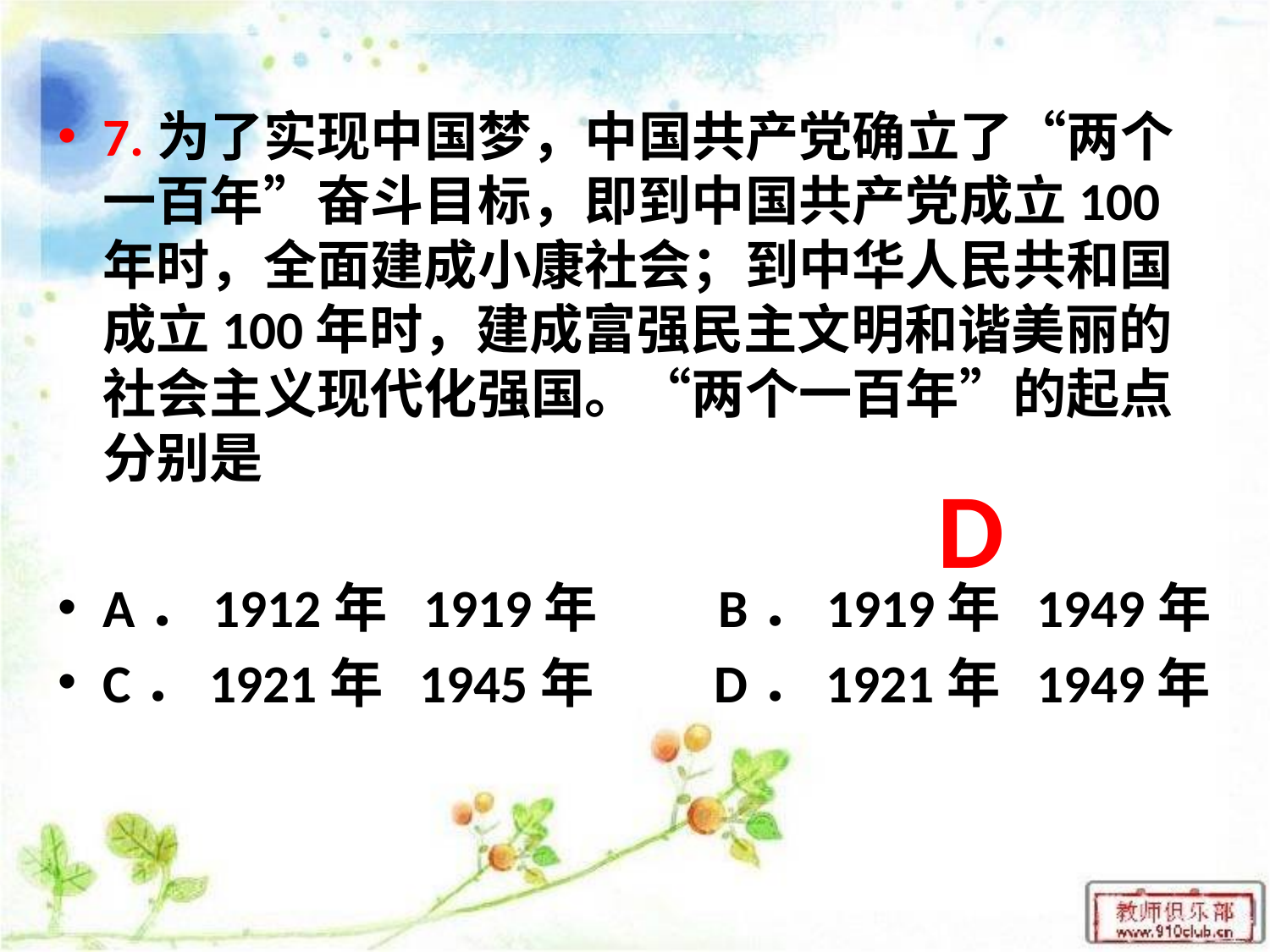

7.为了实现中国梦，中国共产党确立了“两个一百年”奋斗目标，即到中国共产党成立100年时，全面建成小康社会；到中华人民共和国成立100年时，建成富强民主文明和谐美丽的社会主义现代化强国。“两个一百年”的起点分别是

A．1912年  1919年         B．1919年  1949年
C．1921年  1945年         D．1921年  1949年

D